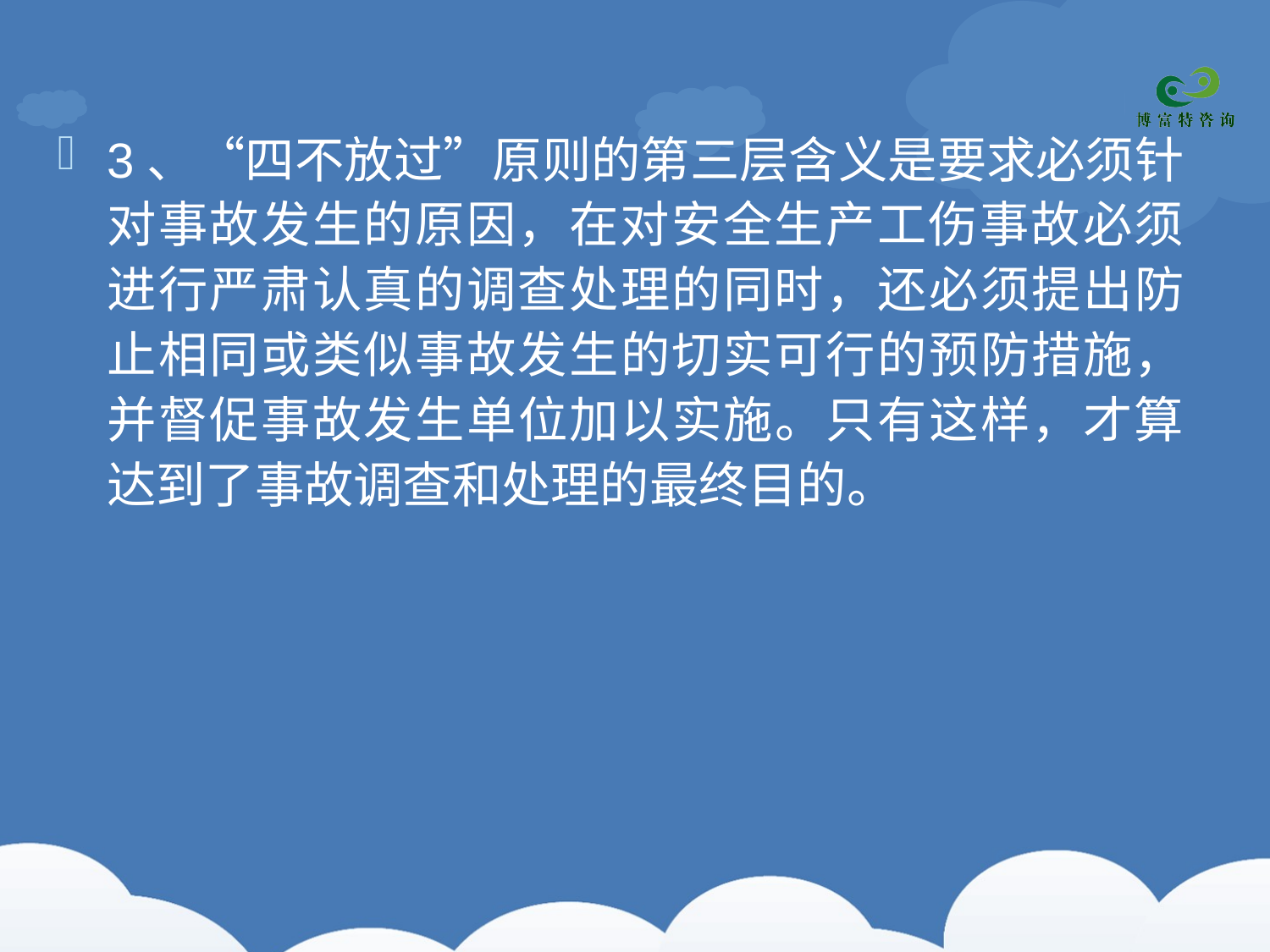

3、“四不放过”原则的第三层含义是要求必须针对事故发生的原因，在对安全生产工伤事故必须进行严肃认真的调查处理的同时，还必须提出防止相同或类似事故发生的切实可行的预防措施，并督促事故发生单位加以实施。只有这样，才算达到了事故调查和处理的最终目的。